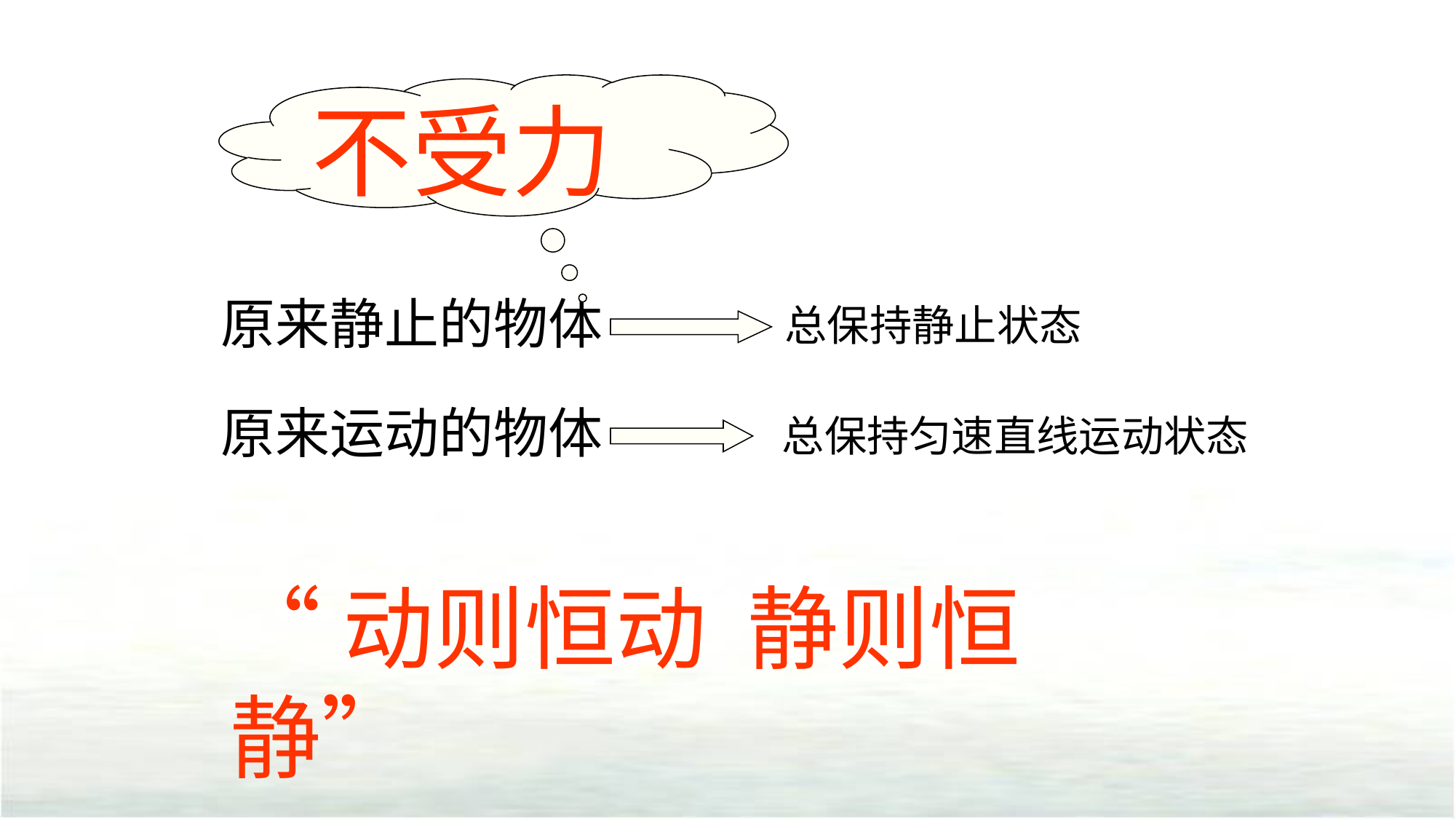

不受力
原来静止的物体
总保持静止状态

原来运动的物体
总保持匀速直线运动状态

“动则恒动  静则恒静”